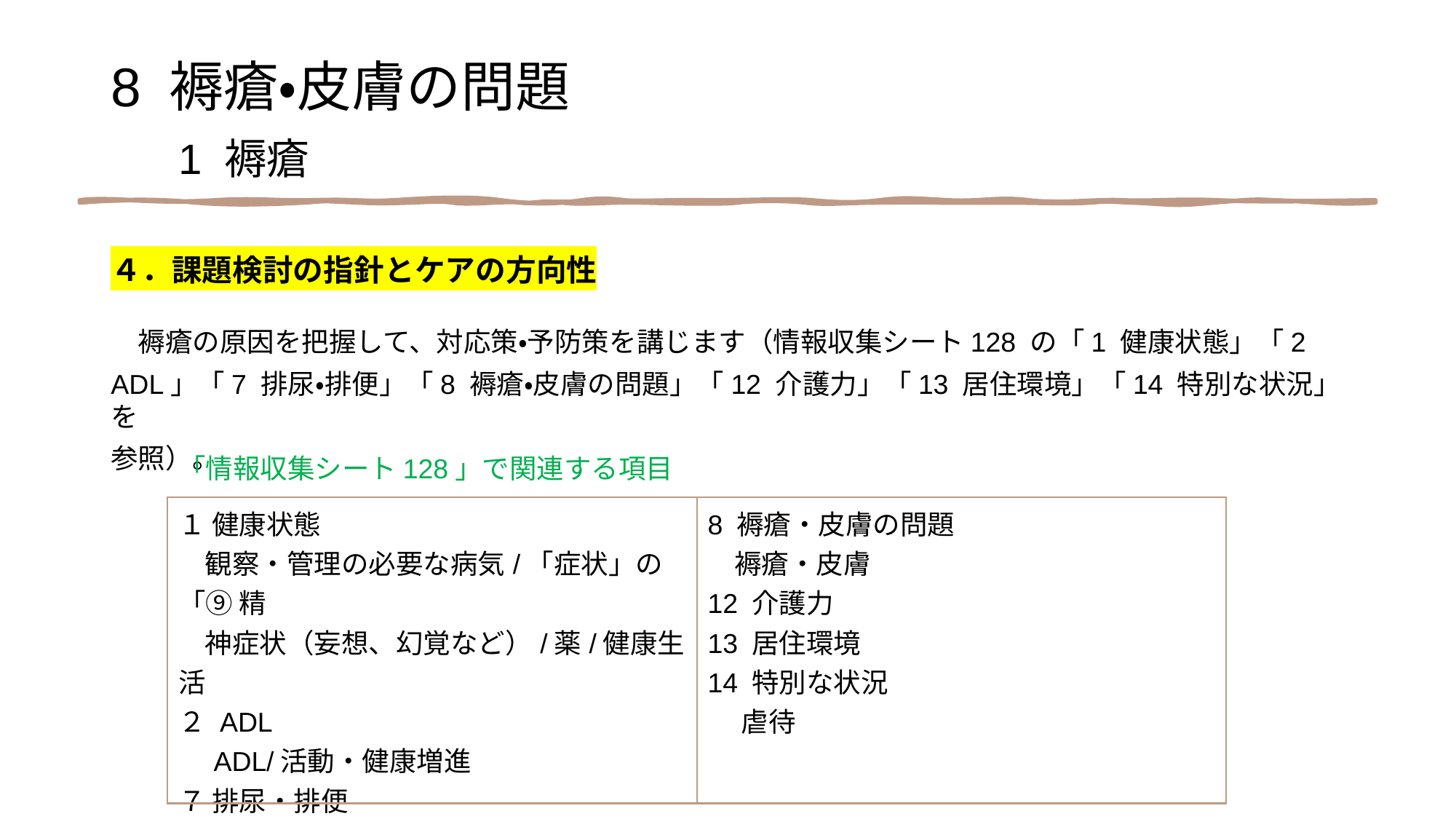

8 褥瘡・皮膚の問題
　1 褥瘡

４．課題検討の指針とケアの方向性

　褥瘡の原因を把握して、対応策・予防策を講じます（情報収集シート128 の「1 健康状態」「2
ADL」「7 排尿・排便」「8 褥瘡・皮膚の問題」「12 介護力」「13 居住環境」「14 特別な状況」を
参照）。
「情報収集シート128」で関連する項目
| １ 健康状態 観察・管理の必要な病気/「症状」の「⑨ 精 神症状（妄想、幻覚など）/薬/健康生活 ２ ADL 　ADL/活動・健康増進 ７ 排尿・排便 　失禁 | 8 褥瘡・皮膚の問題 褥瘡・皮膚 12 介護力 13 居住環境 14 特別な状況 　 虐待 |
| --- | --- |